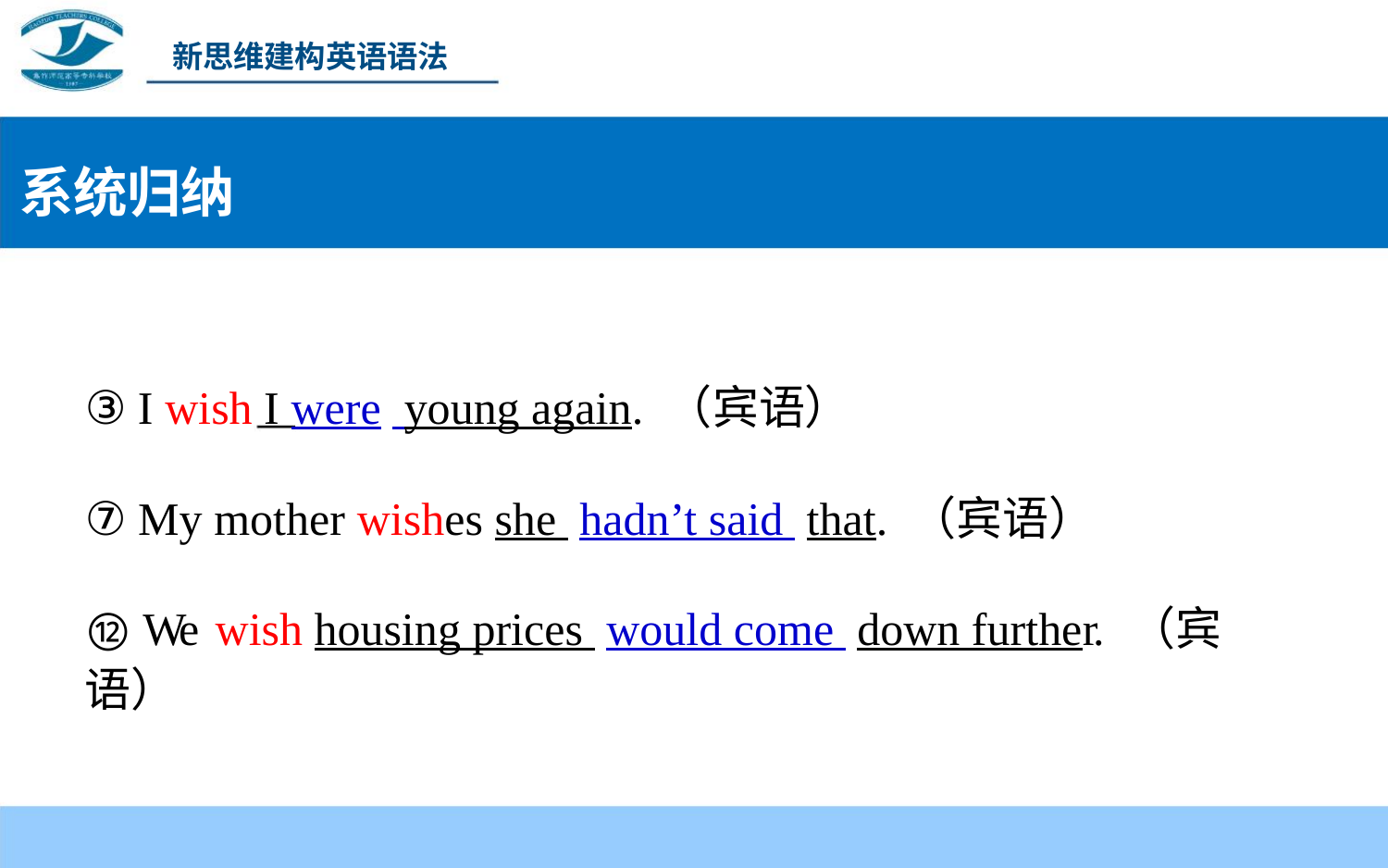

新思维建构英语语法
系统归纳
③ I wish I were  young again. （宾语）
⑦ My mother wishes she  hadn’t said  that. （宾语）
⑫ We wish housing prices  would come  down further. （宾语）